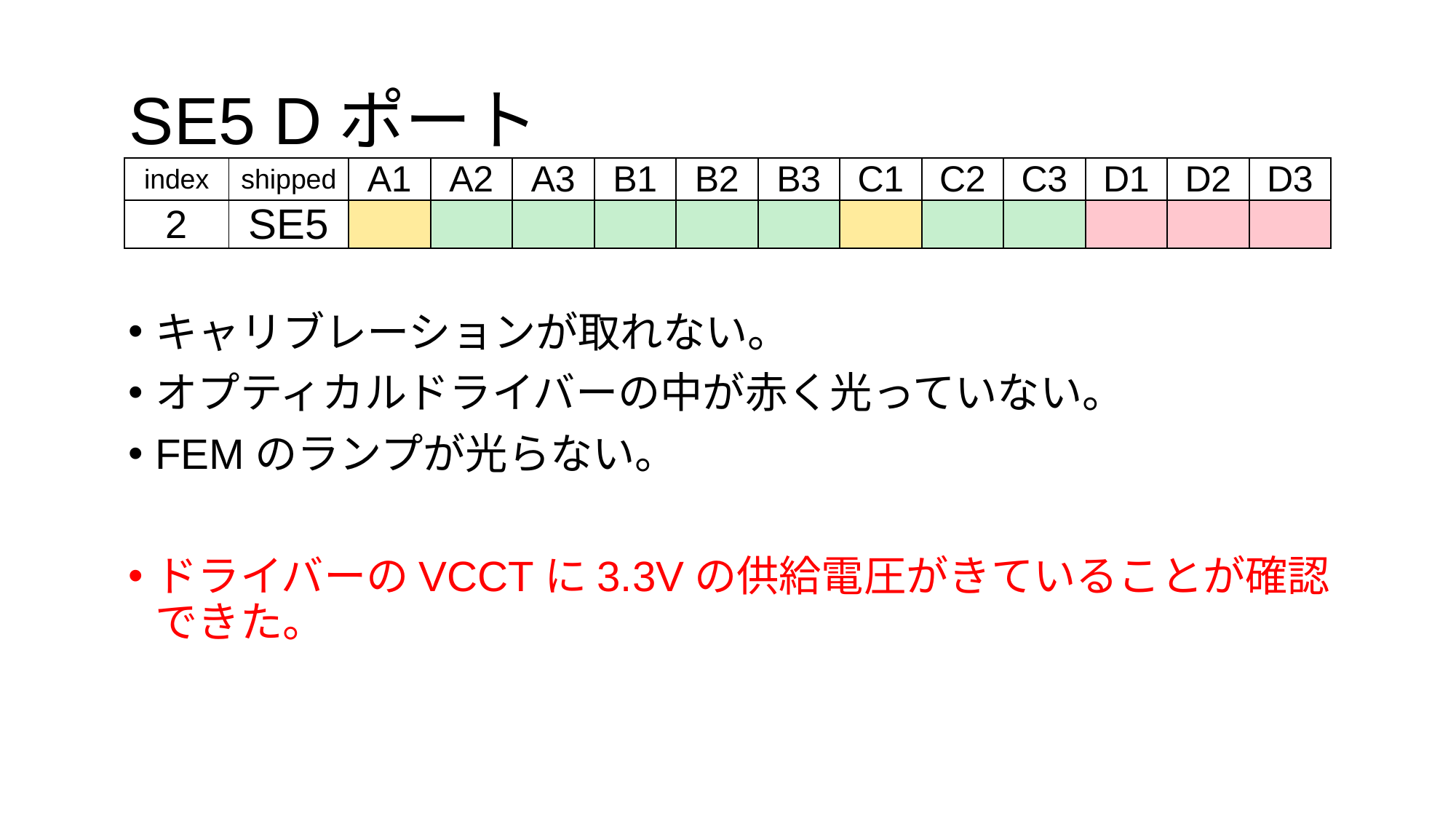

# SE5 Dポート
| index | shipped | A1 | A2 | A3 | B1 | B2 | B3 | C1 | C2 | C3 | D1 | D2 | D3 |
| --- | --- | --- | --- | --- | --- | --- | --- | --- | --- | --- | --- | --- | --- |
| 2 | SE5 |  |  |  |  |  |  |  |  |  |  |  |  |
キャリブレーションが取れない。
オプティカルドライバーの中が赤く光っていない。
FEMのランプが光らない。

ドライバーのVCCTに3.3Vの供給電圧がきていることが確認できた。